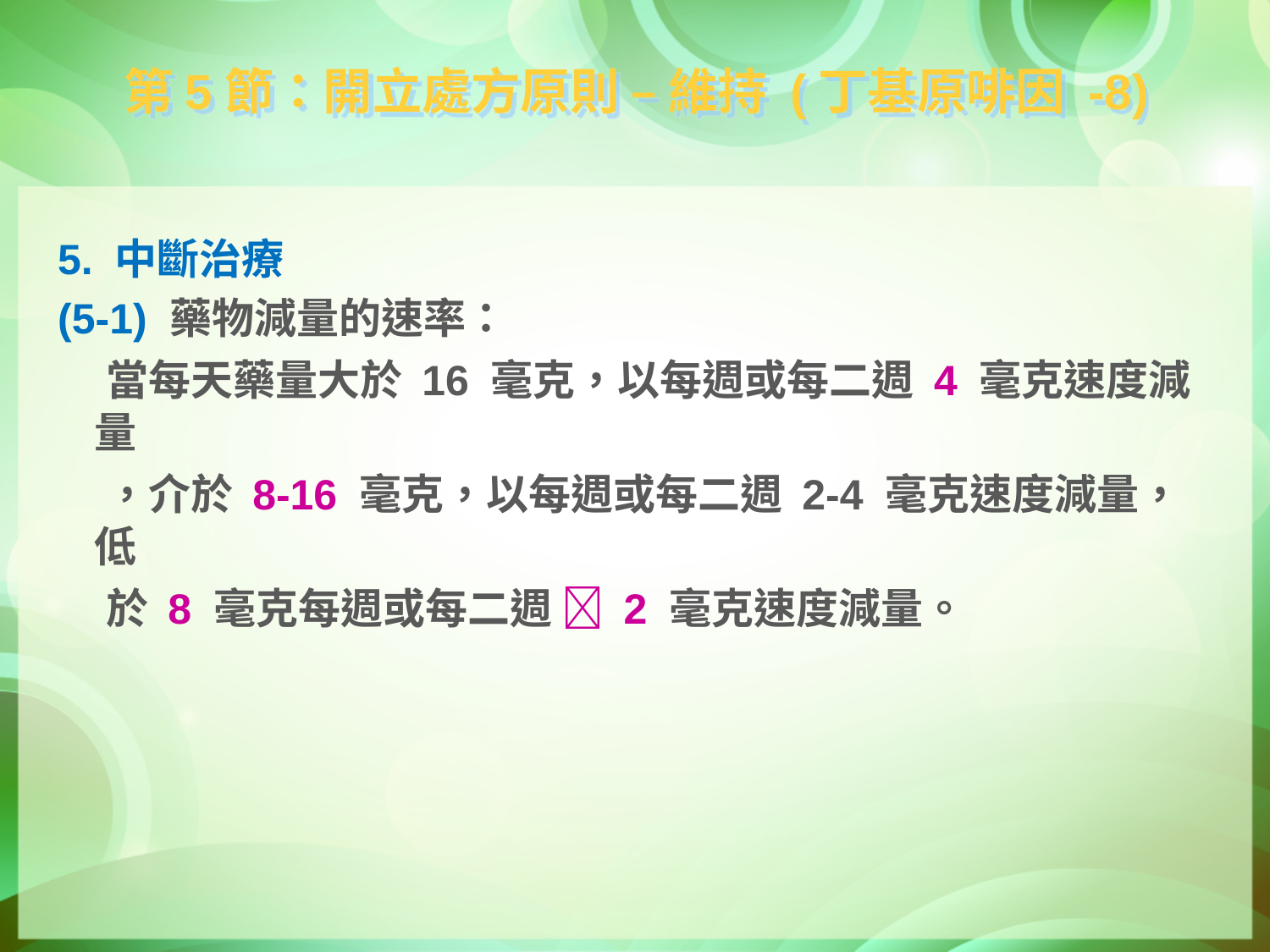

第5節：開立處方原則 – 維持 (丁基原啡因 -8)
5. 中斷治療
(5-1) 藥物減量的速率：
    當每天藥量大於 16 毫克，以每週或每二週 4 毫克速度減量
    ，介於 8-16 毫克，以每週或每二週 2-4 毫克速度減量，低
    於 8 毫克每週或每二週 ≤ 2 毫克速度減量。